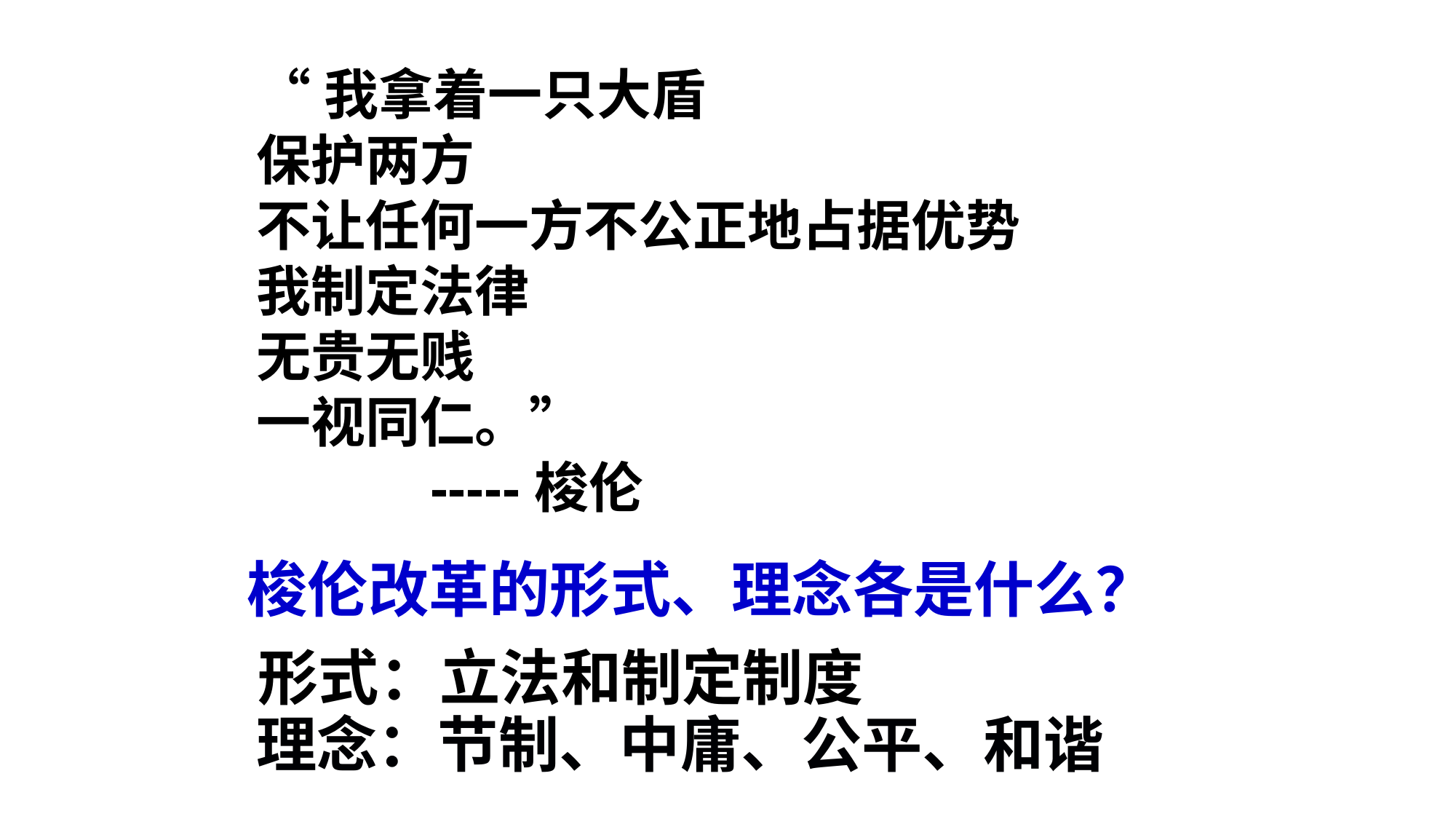

“我拿着一只大盾
保护两方
不让任何一方不公正地占据优势
我制定法律
无贵无贱
一视同仁。”
             -----梭伦
梭伦改革的形式、理念各是什么？
形式：立法和制定制度
理念：节制、中庸、公平、和谐